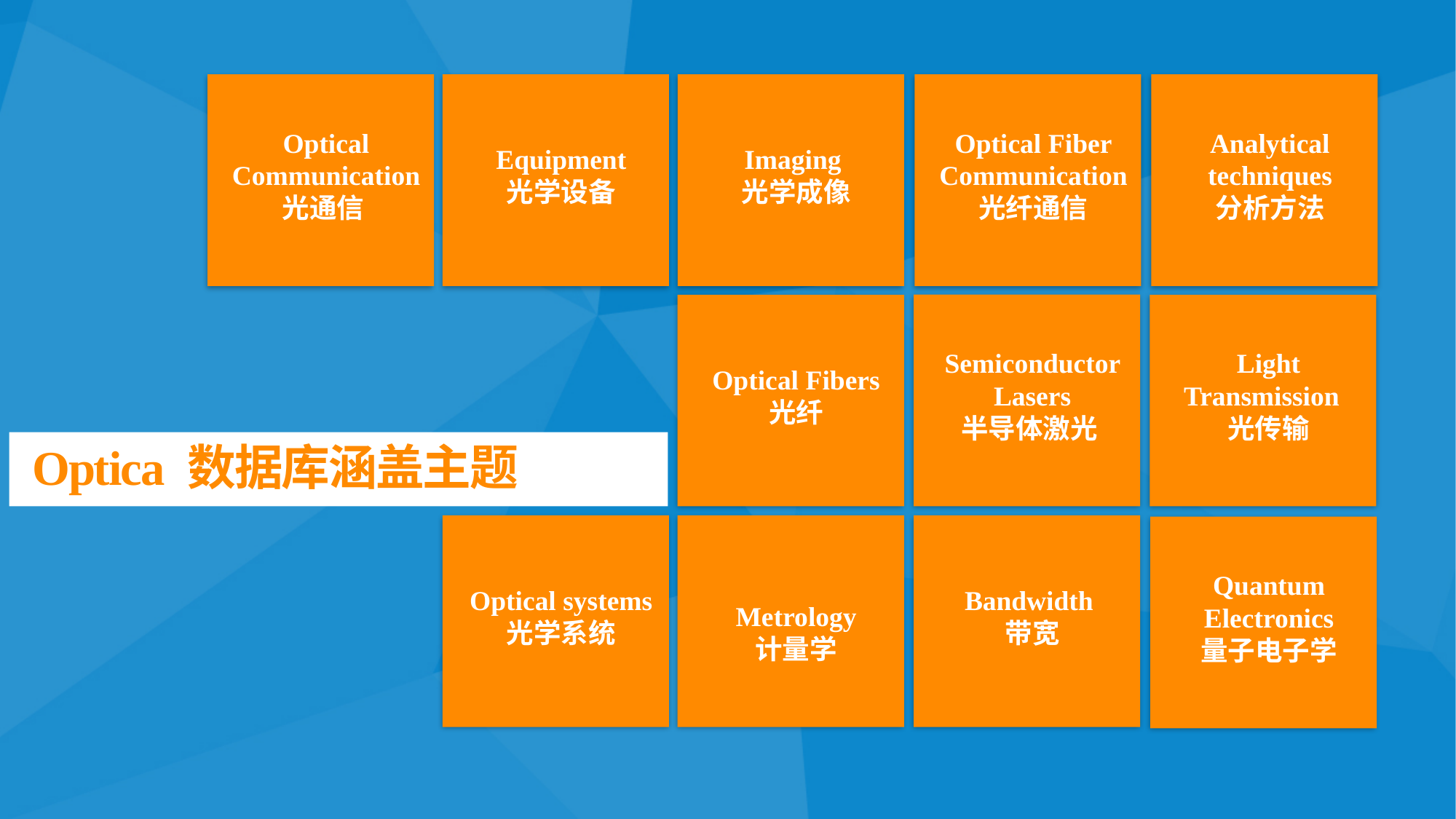

Optical Communication
光通信
Equipment
光学设备
Imaging
光学成像
Optical Fiber Communication
光纤通信
Analytical techniques
分析方法

Semiconductor Lasers
半导体激光

Optical Fibers
光纤
Light Transmission
光传输
  Optica 数据库涵盖主题
Optical systems
光学系统

Metrology
计量学

Bandwidth
带宽
Quantum Electronics
量子电子学